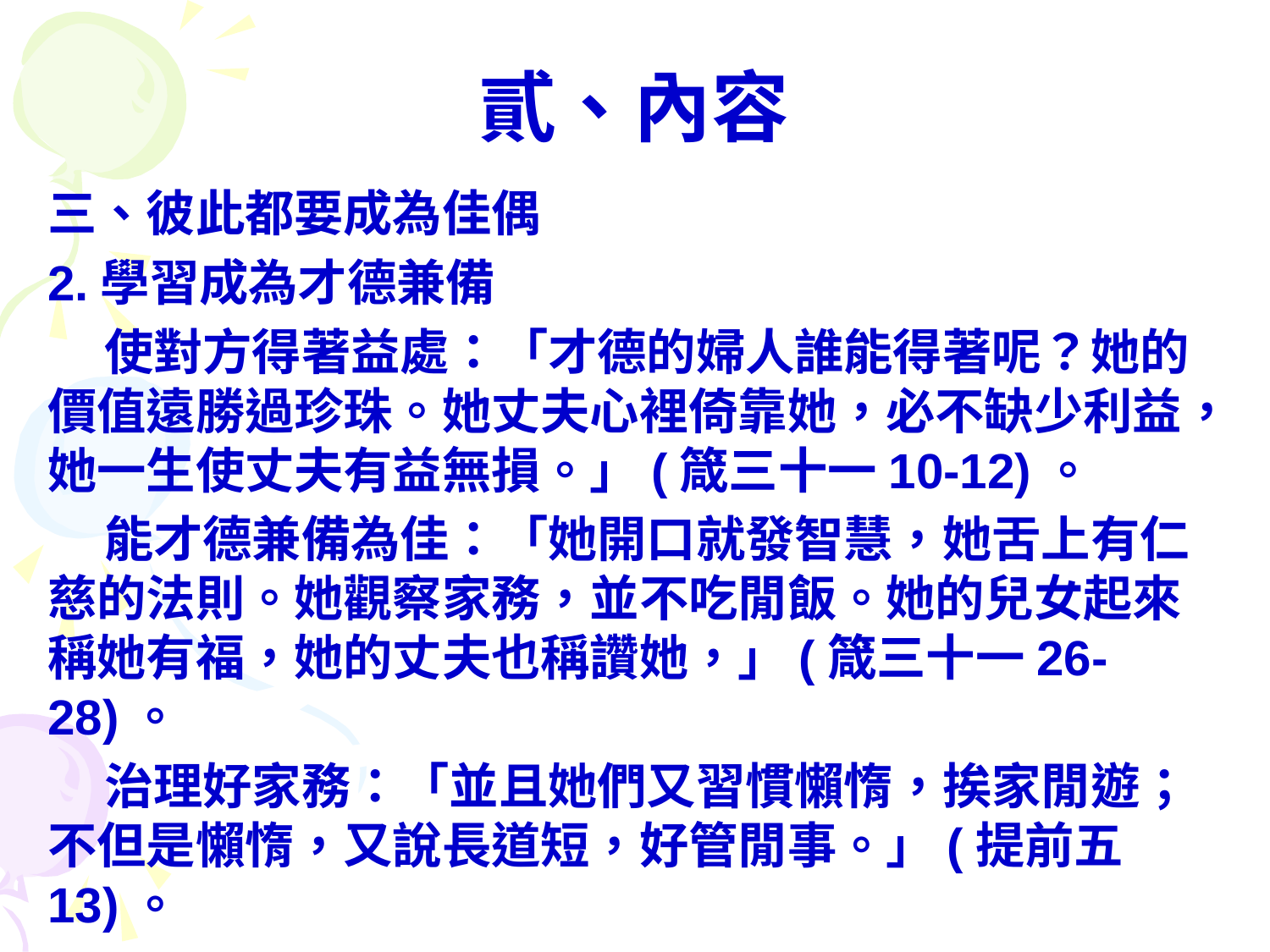

# 貳、內容
三、彼此都要成為佳偶
2.學習成為才德兼備
    使對方得著益處：「才德的婦人誰能得著呢？她的價值遠勝過珍珠。她丈夫心裡倚靠她，必不缺少利益，她一生使丈夫有益無損。」(箴三十一10-12)。
    能才德兼備為佳：「她開口就發智慧，她舌上有仁慈的法則。她觀察家務，並不吃閒飯。她的兒女起來稱她有福，她的丈夫也稱讚她，」(箴三十一26-28)。
    治理好家務：「並且她們又習慣懶惰，挨家閒遊；不但是懶惰，又說長道短，好管閒事。」(提前五13)。